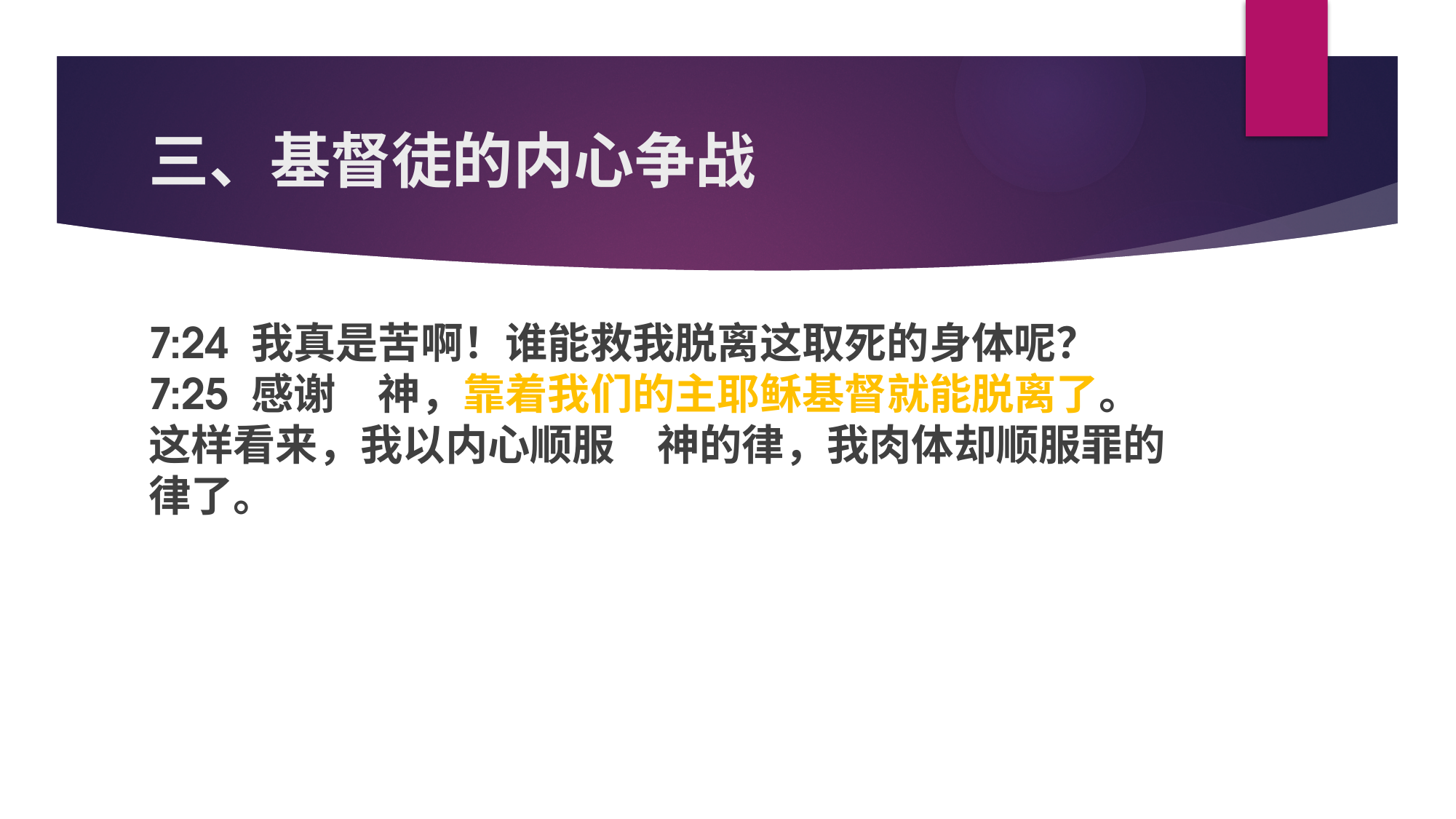

# 三、基督徒的内心争战
7:24 我真是苦啊！谁能救我脱离这取死的身体呢？
7:25 感谢　神，靠着我们的主耶稣基督就能脱离了。这样看来，我以内心顺服　神的律，我肉体却顺服罪的律了。